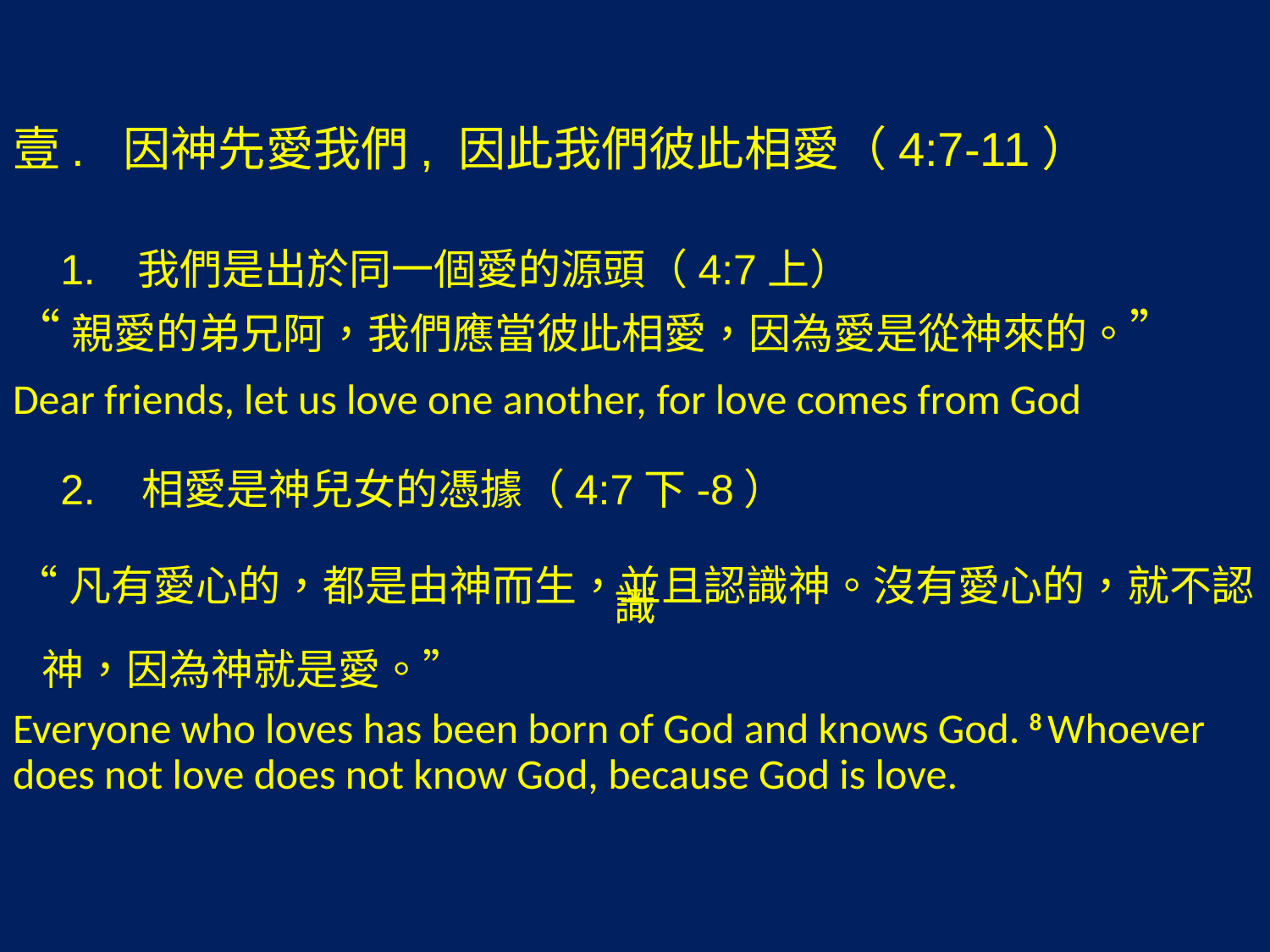

壹.  因神先愛我們, 因此我們彼此相愛（4:7-11）

我們是出於同一個愛的源頭（4:7上）

“親愛的弟兄阿，我們應當彼此相愛，因為愛是從神來的。”

Dear friends, let us love one another, for love comes from God

2.   相愛是神兒女的憑據（4:7下-8）

“凡有愛心的，都是由神而生，並且認識神。沒有愛心的，就不認識

  神，因為神就是愛。”
Everyone who loves has been born of God and knows God. 8 Whoever does not love does not know God, because God is love.